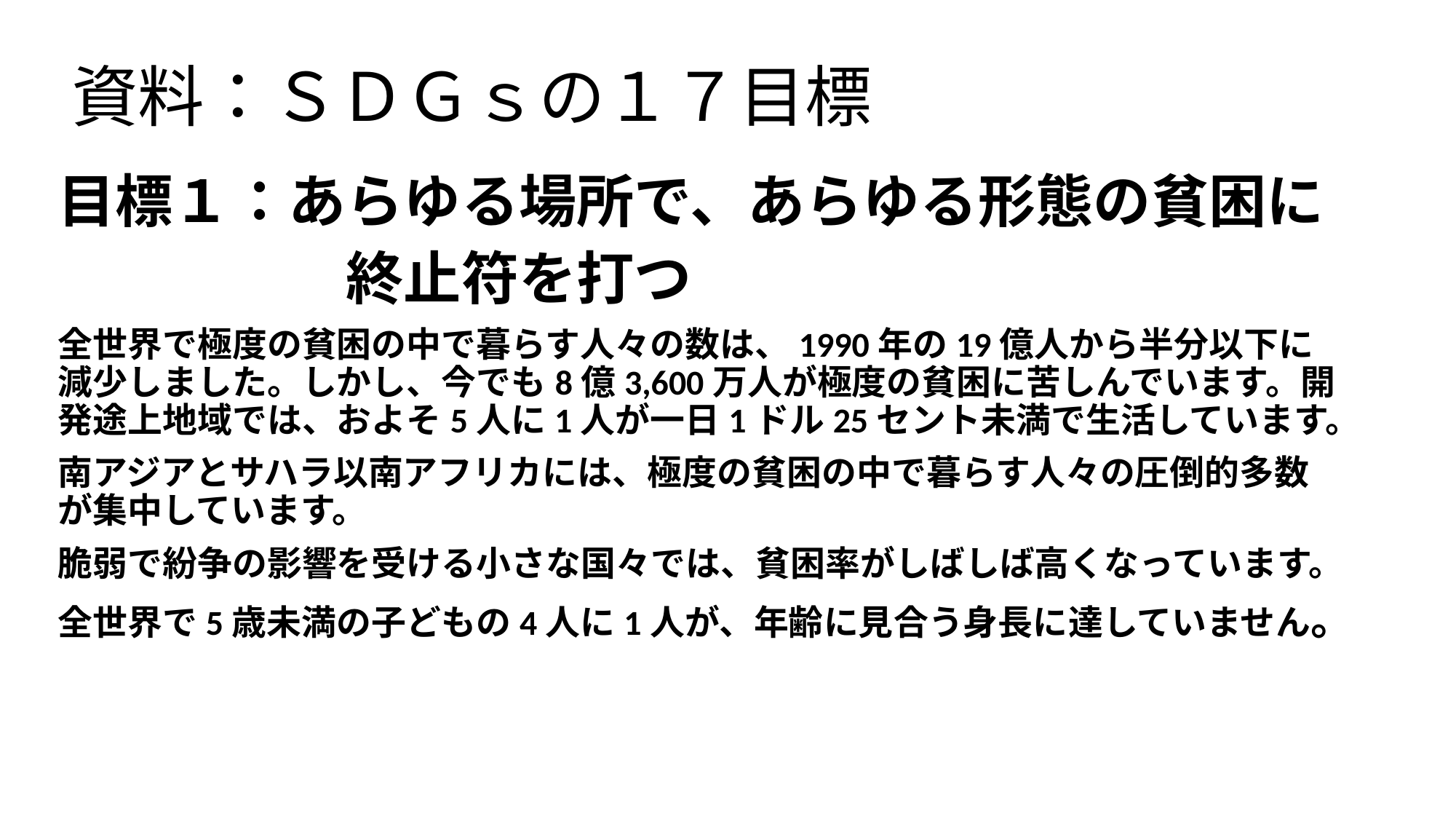

# 資料：ＳＤＧｓの１７目標
目標１：あらゆる場所で、あらゆる形態の貧困に
　　　　　終止符を打つ
全世界で極度の貧困の中で暮らす人々の数は、1990年の19億人から半分以下に減少しました。しかし、今でも8億3,600万人が極度の貧困に苦しんでいます。開発途上地域では、およそ5人に1人が一日1ドル25セント未満で生活しています。
南アジアとサハラ以南アフリカには、極度の貧困の中で暮らす人々の圧倒的多数が集中しています。
脆弱で紛争の影響を受ける小さな国々では、貧困率がしばしば高くなっています。
全世界で5歳未満の子どもの4人に1人が、年齢に見合う身長に達していません。